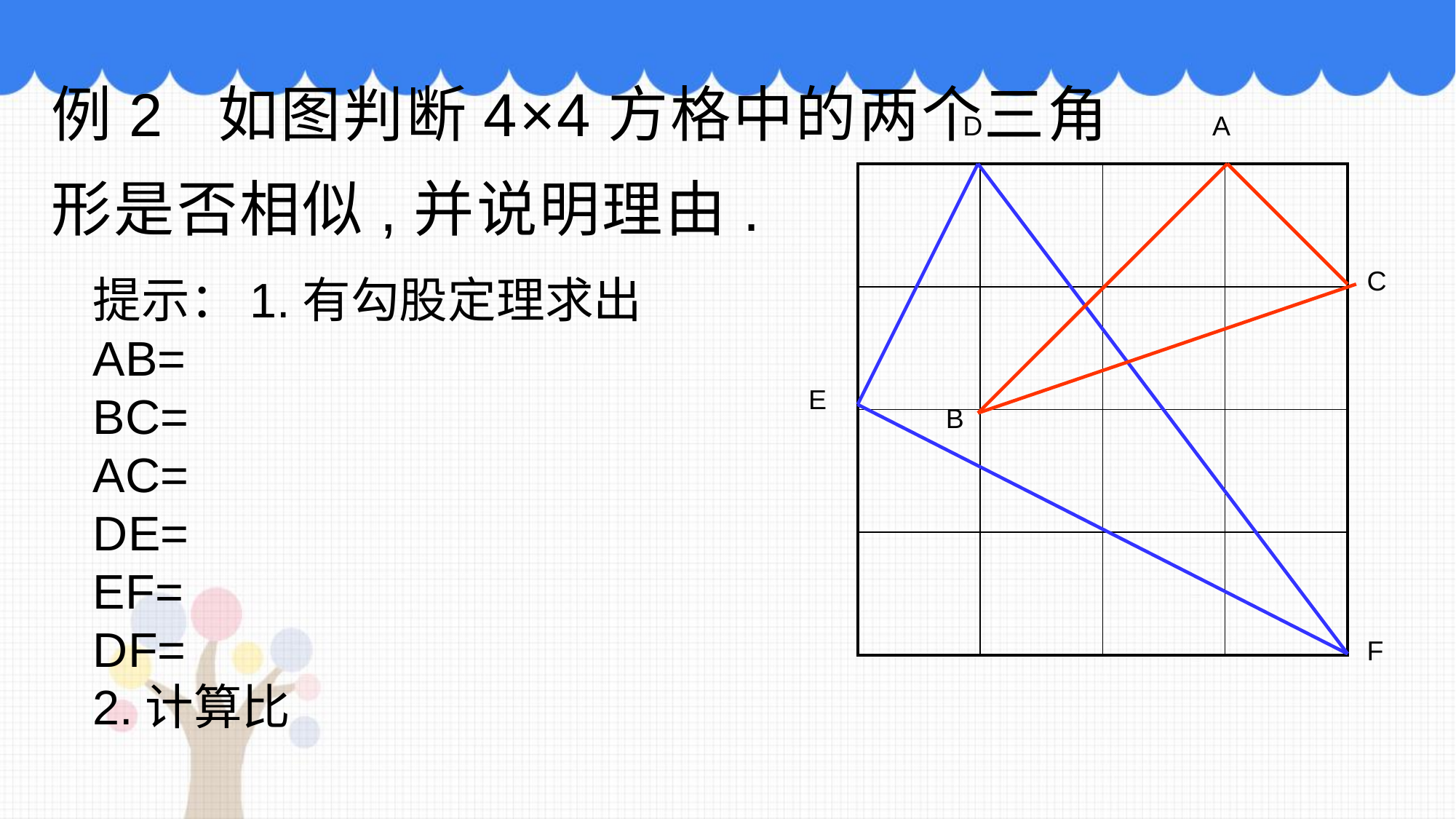

例2  如图判断4×4方格中的两个三角形是否相似,并说明理由.
D
A

C

E
B

F
|  |  |  |  |
| --- | --- | --- | --- |
|  |  |  |  |
|  |  |  |  |
|  |  |  |  |
提示：1.有勾股定理求出
AB=
BC=
AC=
DE=
EF=
DF=
2.计算比